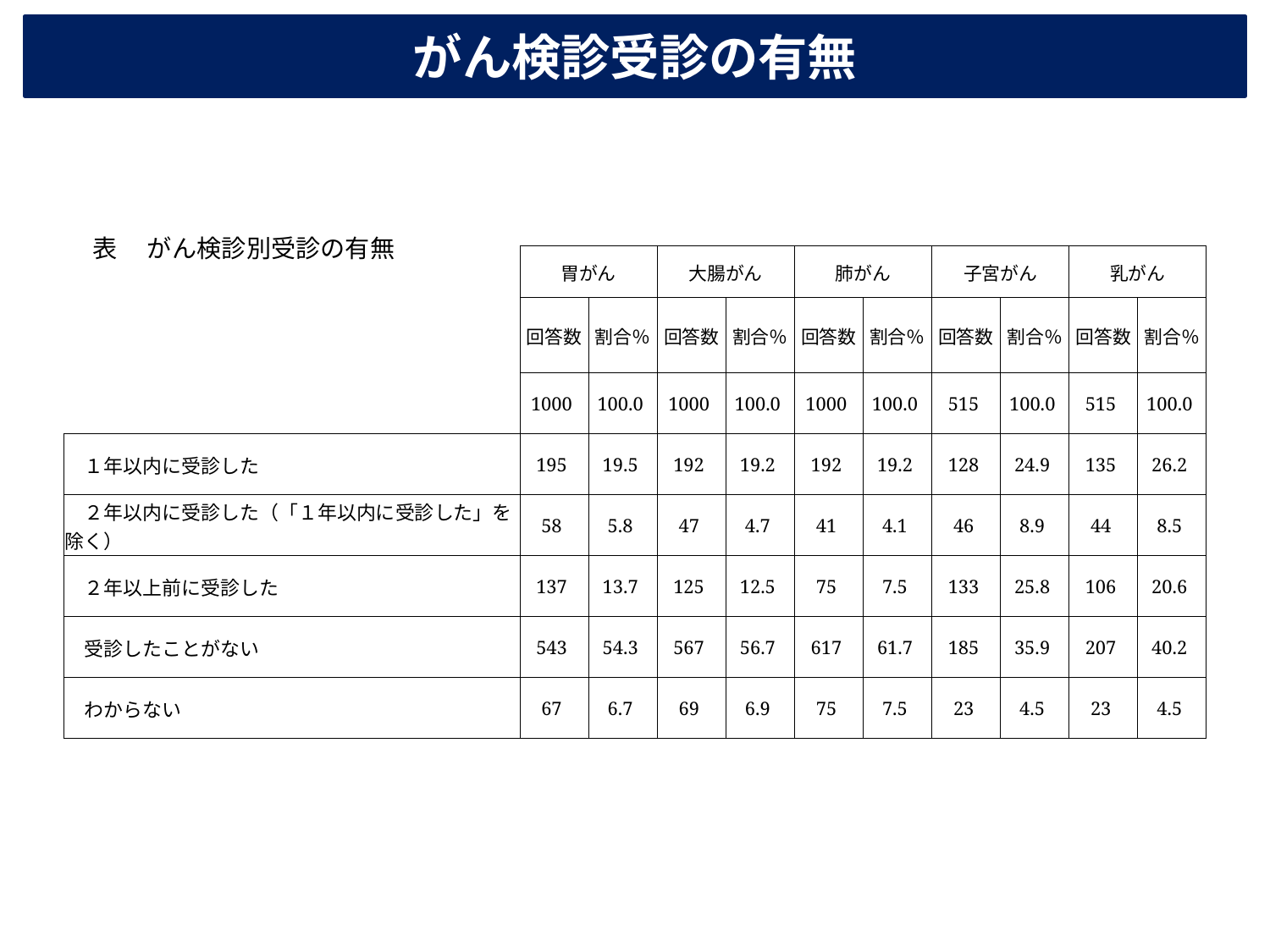

がん検診受診の有無
表 　がん検診別受診の有無
|  | 胃がん |  | 大腸がん |  | 肺がん |  | 子宮がん |  | 乳がん |  |
| --- | --- | --- | --- | --- | --- | --- | --- | --- | --- | --- |
|  | 回答数 | 割合％ | 回答数 | 割合％ | 回答数 | 割合％ | 回答数 | 割合％ | 回答数 | 割合％ |
|  | 1000 | 100.0 | 1000 | 100.0 | 1000 | 100.0 | 515 | 100.0 | 515 | 100.0 |
| １年以内に受診した | 195 | 19.5 | 192 | 19.2 | 192 | 19.2 | 128 | 24.9 | 135 | 26.2 |
| ２年以内に受診した（「１年以内に受診した」を除く） | 58 | 5.8 | 47 | 4.7 | 41 | 4.1 | 46 | 8.9 | 44 | 8.5 |
| ２年以上前に受診した | 137 | 13.7 | 125 | 12.5 | 75 | 7.5 | 133 | 25.8 | 106 | 20.6 |
| 受診したことがない | 543 | 54.3 | 567 | 56.7 | 617 | 61.7 | 185 | 35.9 | 207 | 40.2 |
| わからない | 67 | 6.7 | 69 | 6.9 | 75 | 7.5 | 23 | 4.5 | 23 | 4.5 |